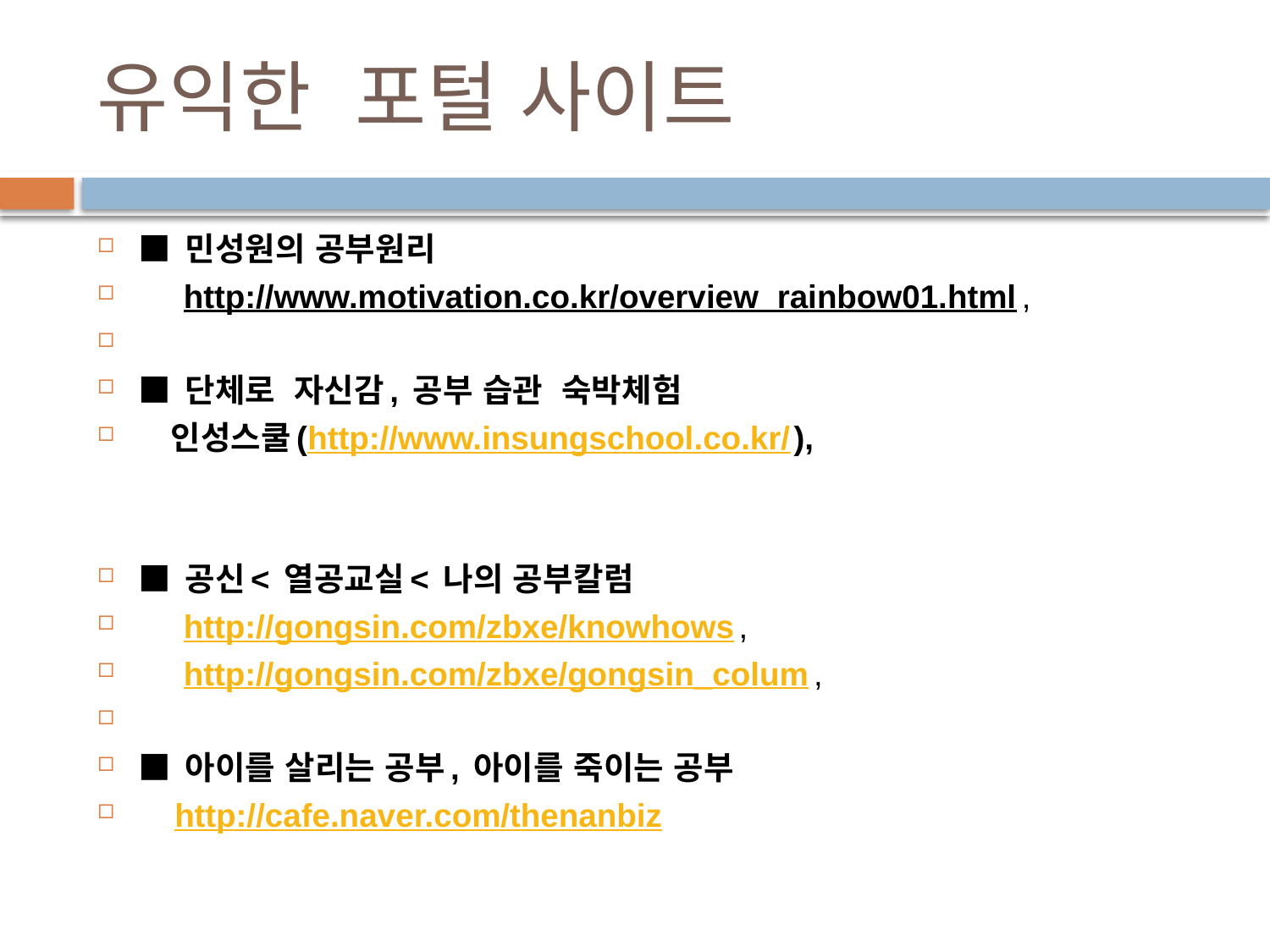

# 유익한  포털 사이트
■ 민성원의 공부원리
     http://www.motivation.co.kr/overview_rainbow01.html,

■ 단체로  자신감, 공부 습관  숙박체험
   인성스쿨(http://www.insungschool.co.kr/),

■ 공신< 열공교실< 나의 공부칼럼
     http://gongsin.com/zbxe/knowhows,
     http://gongsin.com/zbxe/gongsin_colum,

■ 아이를 살리는 공부, 아이를 죽이는 공부
    http://cafe.naver.com/thenanbiz